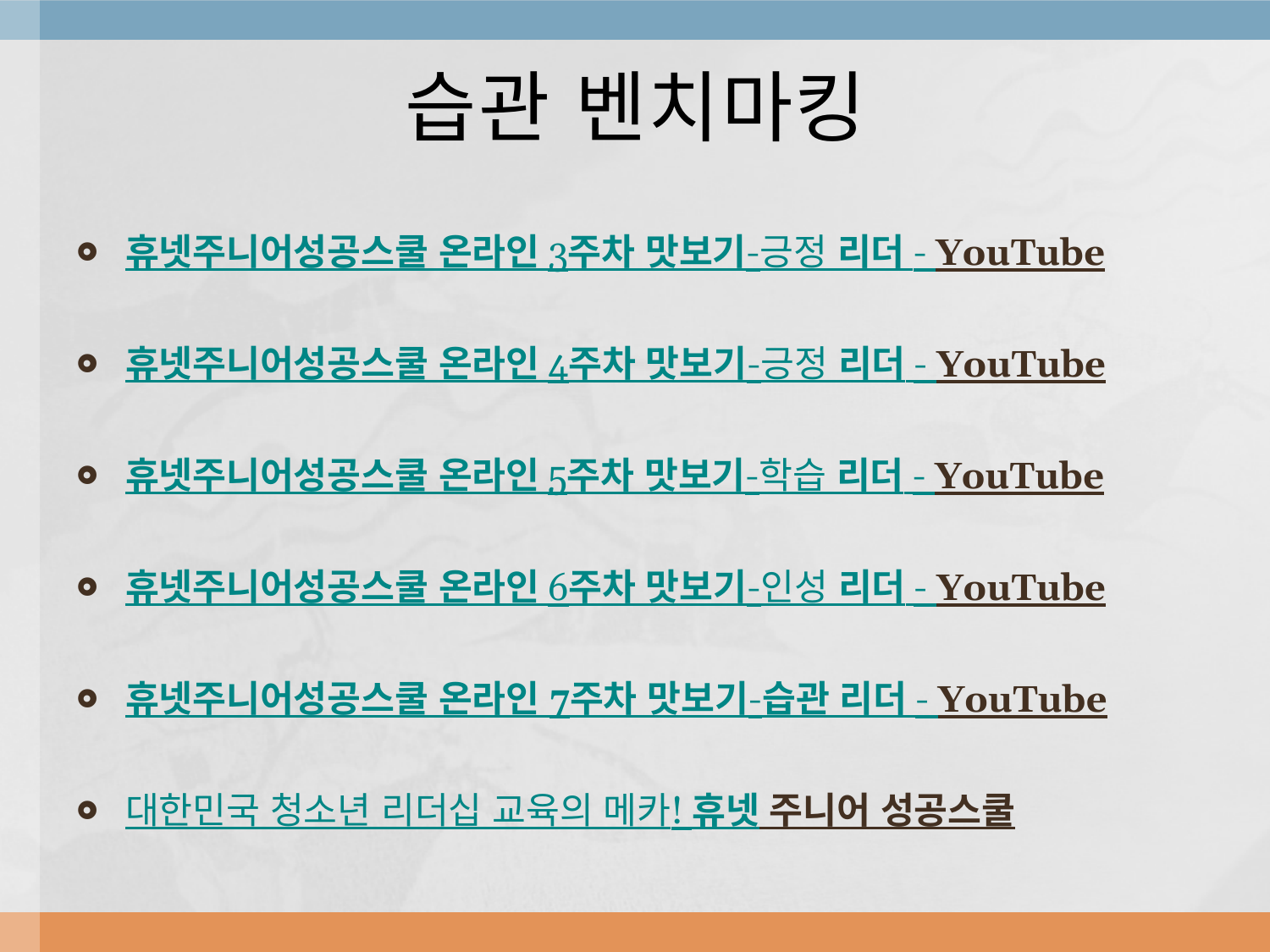

# 습관 벤치마킹
휴넷주니어성공스쿨 온라인 3주차 맛보기-긍정 리더 - YouTube

휴넷주니어성공스쿨 온라인 4주차 맛보기-긍정 리더 - YouTube

휴넷주니어성공스쿨 온라인 5주차 맛보기-학습 리더 - YouTube

휴넷주니어성공스쿨 온라인 6주차 맛보기-인성 리더 - YouTube

휴넷주니어성공스쿨 온라인 7주차 맛보기-습관 리더 - YouTube

대한민국 청소년 리더십 교육의 메카! 휴넷 주니어 성공스쿨